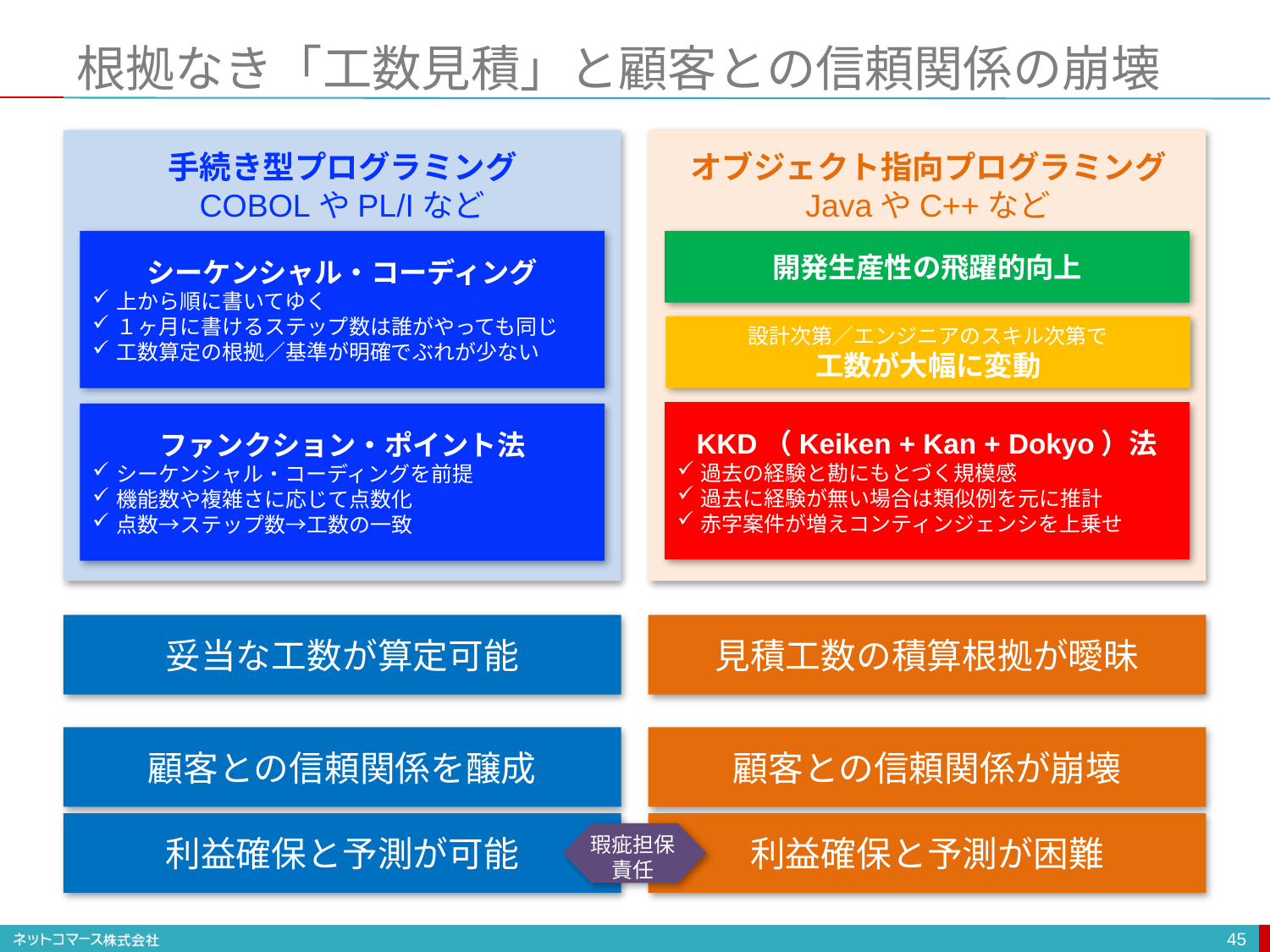

# 根拠なき「工数見積」と顧客との信頼関係の崩壊

オブジェクト指向プログラミング
JavaやC++など
開発生産性の飛躍的向上
設計次第／エンジニアのスキル次第で
工数が大幅に変動
手続き型プログラミング
COBOLやPL/Iなど
シーケンシャル・コーディング
上から順に書いてゆく
１ヶ月に書けるステップ数は誰がやっても同じ
工数算定の根拠／基準が明確でぶれが少ない
KKD（Keiken + Kan + Dokyo）法
過去の経験と勘にもとづく規模感
過去に経験が無い場合は類似例を元に推計
赤字案件が増えコンティンジェンシを上乗せ
ファンクション・ポイント法
シーケンシャル・コーディングを前提
機能数や複雑さに応じて点数化
点数→ステップ数→工数の一致
妥当な工数が算定可能
見積工数の積算根拠が曖昧
顧客との信頼関係を醸成
顧客との信頼関係が崩壊
利益確保と予測が可能
利益確保と予測が困難

瑕疵担保
責任
45